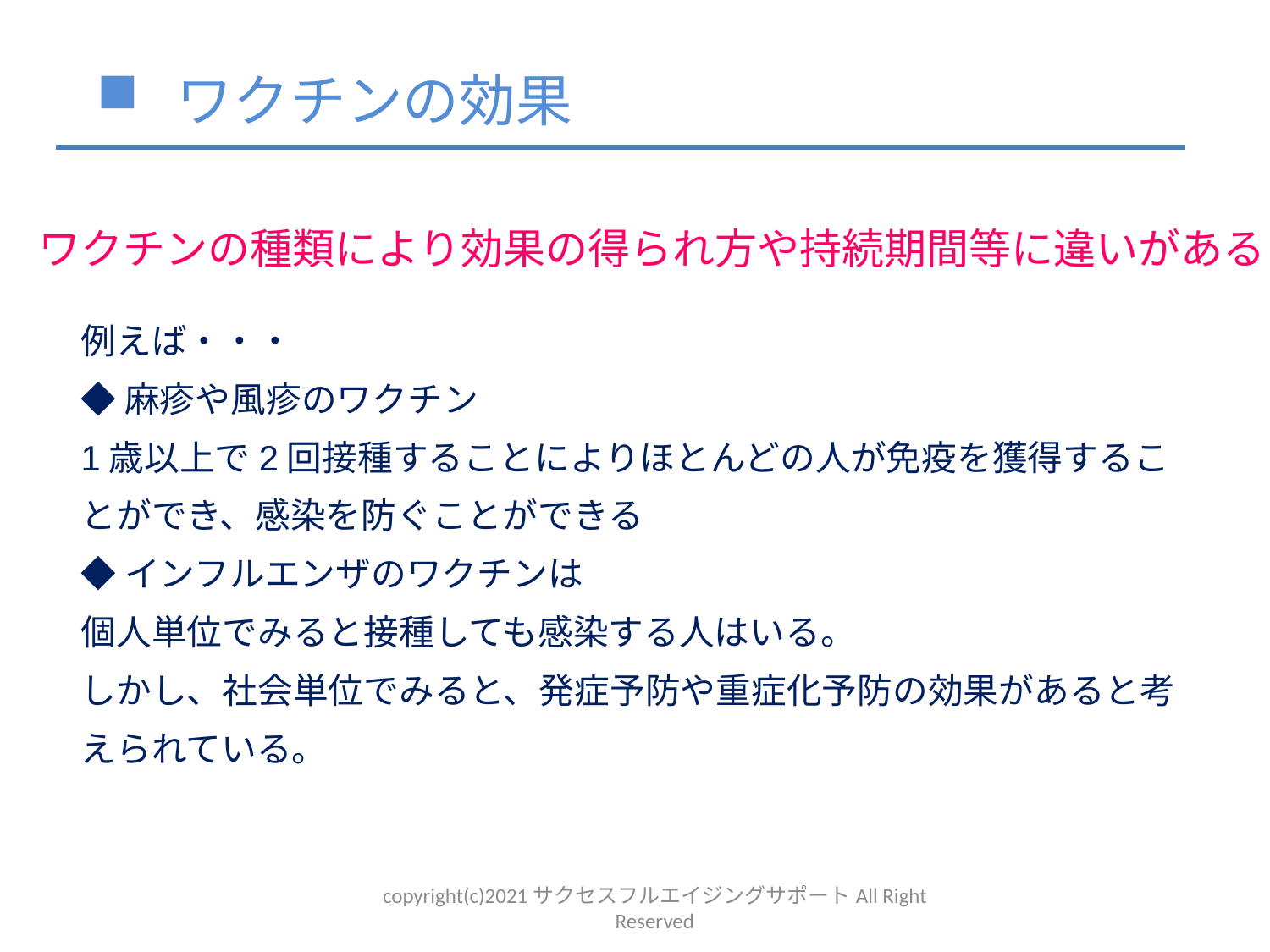

ワクチンの効果
ワクチンの種類により効果の得られ方や持続期間等に違いがある
例えば・・・
◆麻疹や風疹のワクチン
1歳以上で2回接種することによりほとんどの人が免疫を獲得することができ、感染を防ぐことができる
◆インフルエンザのワクチンは
個人単位でみると接種しても感染する人はいる。
しかし、社会単位でみると、発症予防や重症化予防の効果があると考えられている。

copyright(c)2021サクセスフルエイジングサポートAll Right Reserved